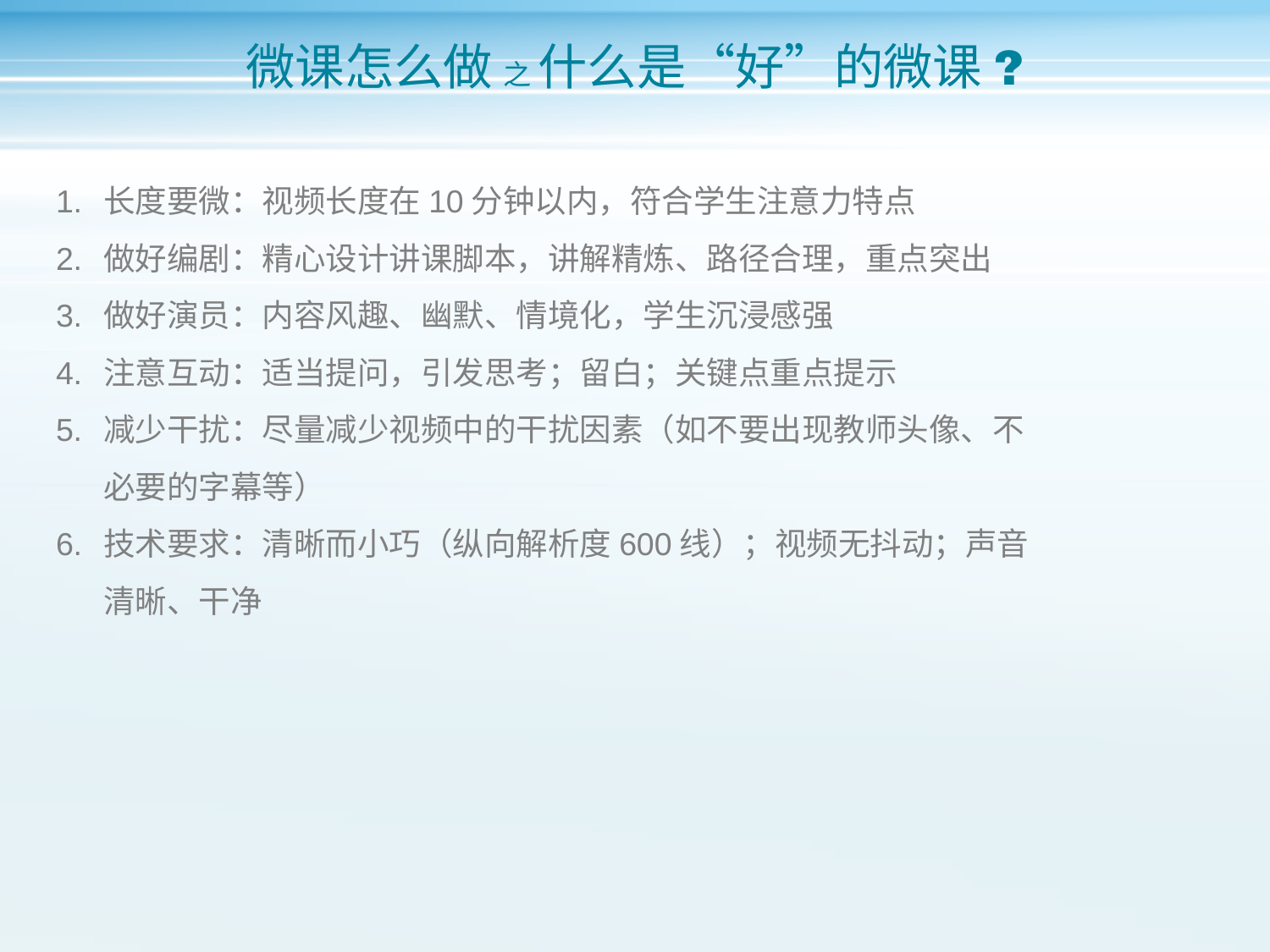

# 微课怎么做 之 什么是“好”的微课?
长度要微：视频长度在10分钟以内，符合学生注意力特点
做好编剧：精心设计讲课脚本，讲解精炼、路径合理，重点突出
做好演员：内容风趣、幽默、情境化，学生沉浸感强
注意互动：适当提问，引发思考；留白；关键点重点提示
减少干扰：尽量减少视频中的干扰因素（如不要出现教师头像、不必要的字幕等）
技术要求：清晰而小巧（纵向解析度600线）；视频无抖动；声音清晰、干净